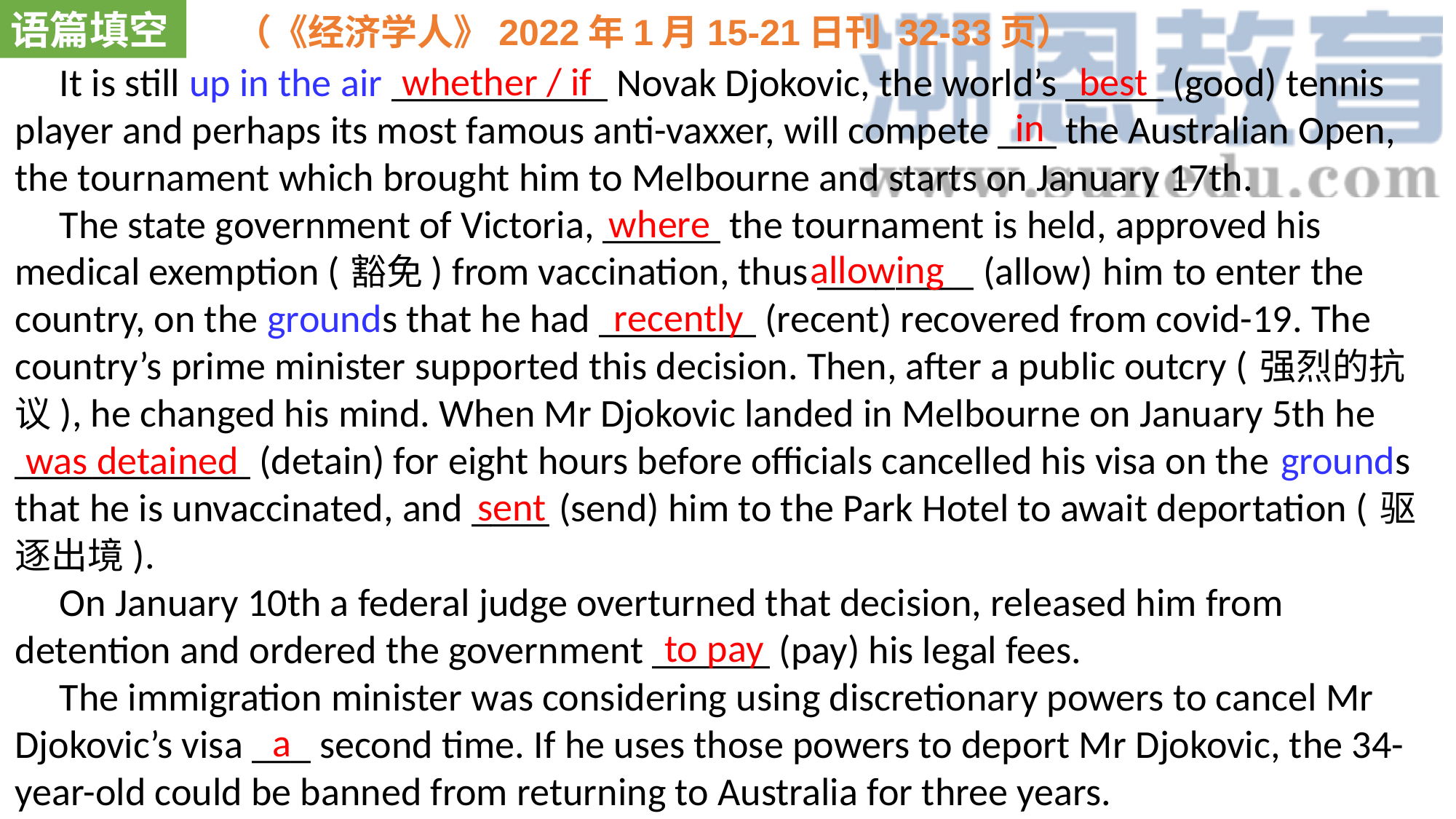

语篇填空
（《经济学人》2022年1月15-21日刊 32-33页）
whether / if
best
     It is still up in the air ___________ Novak Djokovic, the world’s _____ (good) tennis player and perhaps its most famous anti-vaxxer, will compete ___ the Australian Open, the tournament which brought him to Melbourne and starts on January 17th.
     The state government of Victoria, ______ the tournament is held, approved his medical exemption (豁免) from vaccination, thus ________ (allow) him to enter the country, on the grounds that he had ________ (recent) recovered from covid-19. The country’s prime minister supported this decision. Then, after a public outcry (强烈的抗议), he changed his mind. When Mr Djokovic landed in Melbourne on January 5th he ____________ (detain) for eight hours before officials cancelled his visa on the grounds that he is unvaccinated, and ____ (send) him to the Park Hotel to await deportation (驱逐出境).
     On January 10th a federal judge overturned that decision, released him from detention and ordered the government ______ (pay) his legal fees.
     The immigration minister was considering using discretionary powers to cancel Mr Djokovic’s visa ___ second time. If he uses those powers to deport Mr Djokovic, the 34-year-old could be banned from returning to Australia for three years.
in
where
allowing
recently
was detained
sent
to pay
a